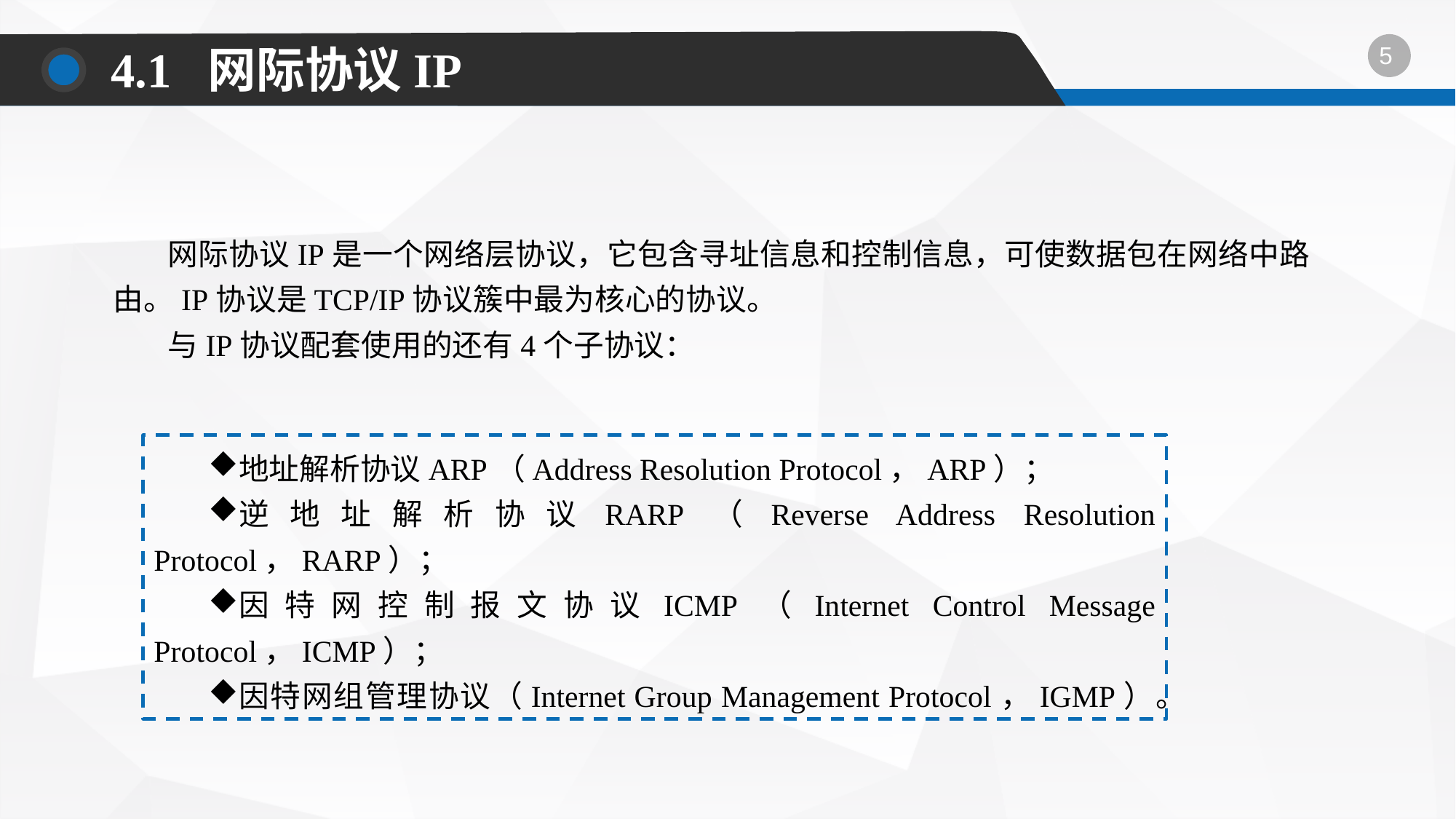

4.1  网际协议IP
网际协议IP是一个网络层协议，它包含寻址信息和控制信息，可使数据包在网络中路由。IP协议是TCP/IP协议簇中最为核心的协议。
与IP协议配套使用的还有4个子协议：
地址解析协议ARP（Address Resolution Protocol，ARP）；
逆地址解析协议RARP（Reverse Address Resolution Protocol，RARP）；
因特网控制报文协议ICMP（Internet Control Message Protocol，ICMP）；
因特网组管理协议（Internet Group Management Protocol，IGMP）。